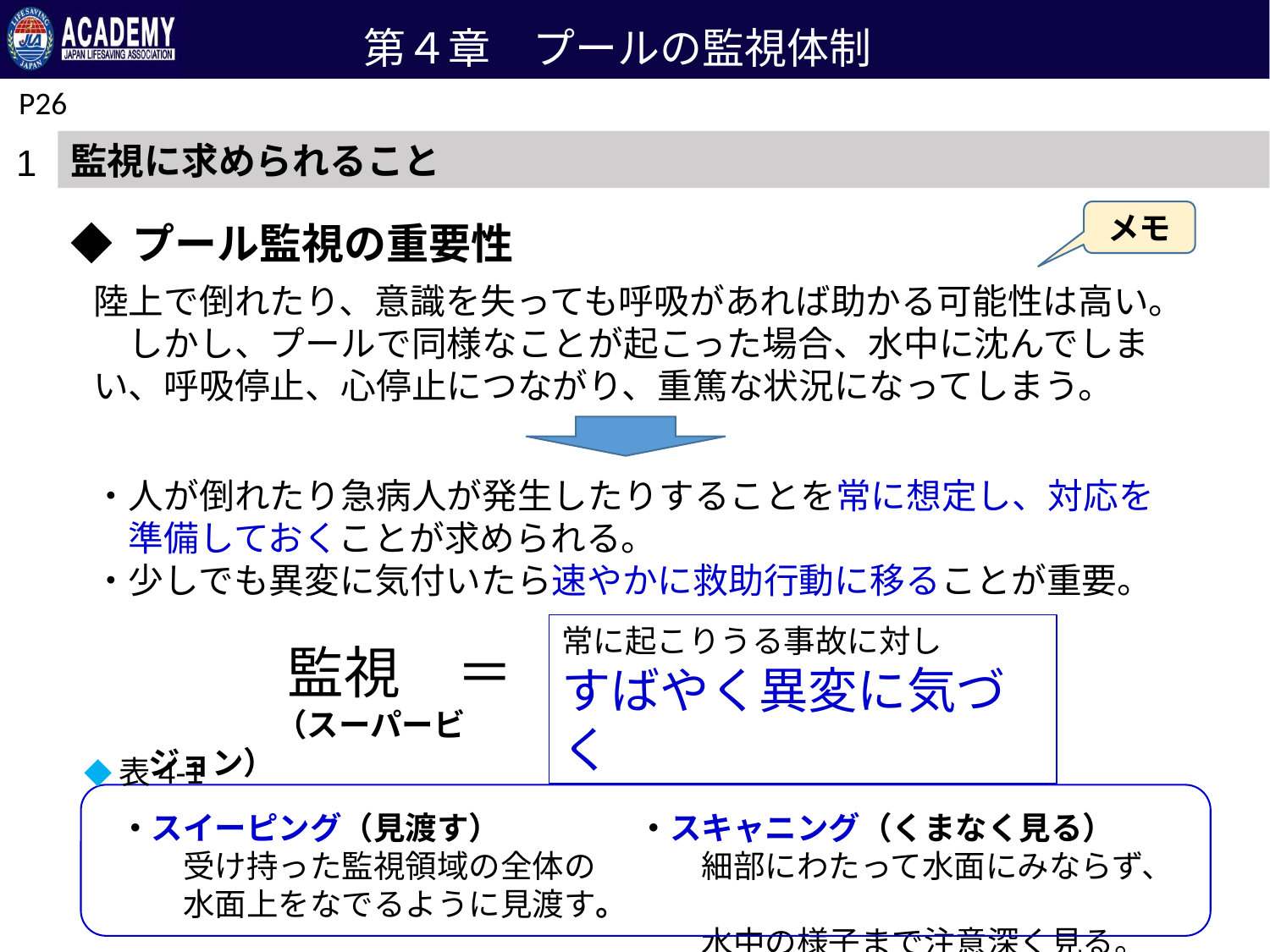

第４章　プールの監視体制
P26
監視に求められること
1
メモ
◆ プール監視の重要性
陸上で倒れたり、意識を失っても呼吸があれば助かる可能性は高い。　しかし、プールで同様なことが起こった場合、水中に沈んでしまい、呼吸停止、心停止につながり、重篤な状況になってしまう。

・人が倒れたり急病人が発生したりすることを常に想定し、対応を
　準備しておくことが求められる。
・少しでも異変に気付いたら速やかに救助行動に移ることが重要。
常に起こりうる事故に対し
すばやく異変に気づく
監視　＝
　　　　（スーパービジョン）
◆表4-1

・スイーピング（見渡す）
　　受け持った監視領域の全体の
　　水面上をなでるように見渡す。
・スキャニング（くまなく見る）
　　細部にわたって水面にみならず、
　　水中の様子まで注意深く見る。